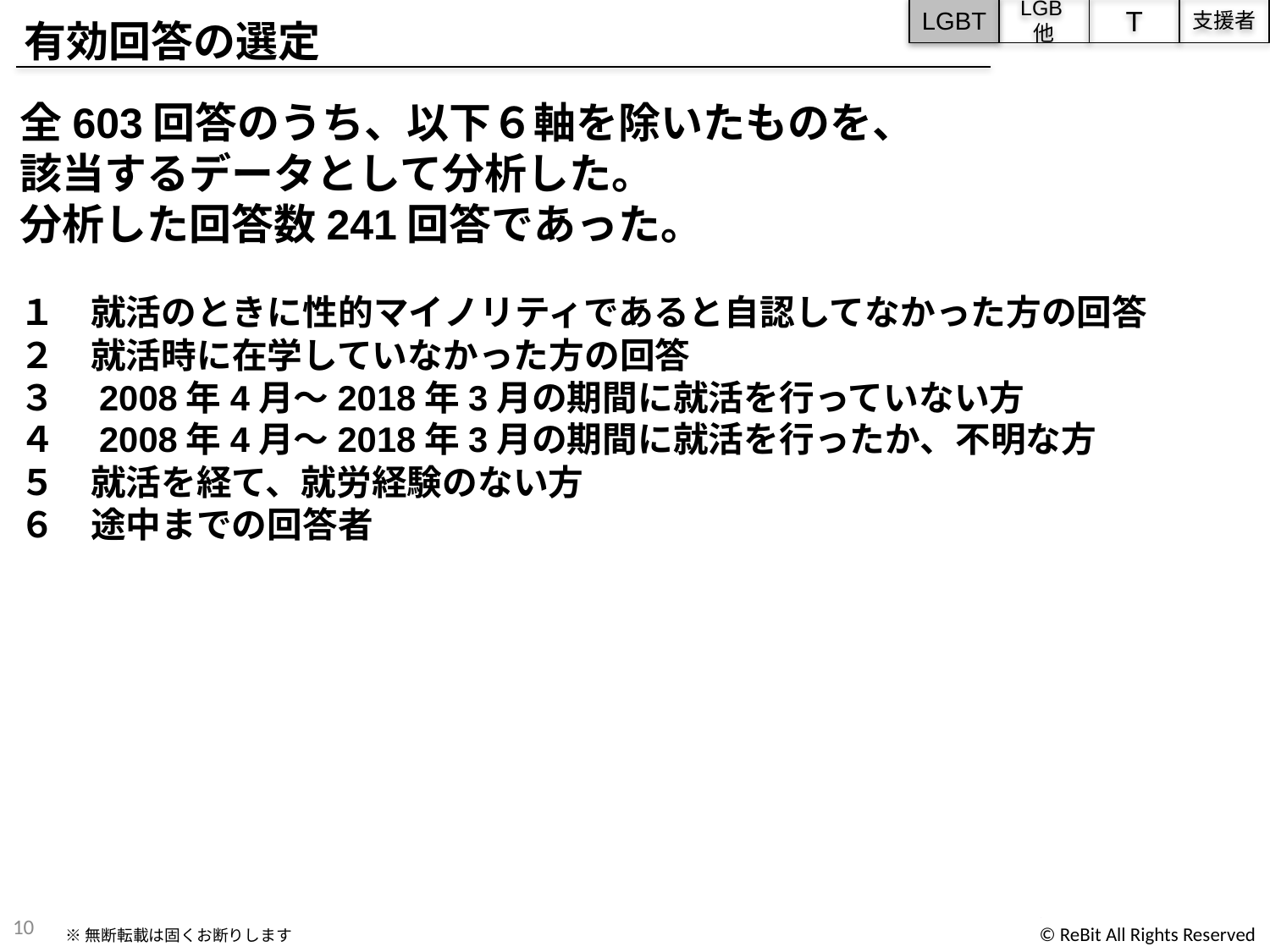

LGBT
LGB他
T
支援者
有効回答の選定
全603回答のうち、以下６軸を除いたものを、
該当するデータとして分析した。
分析した回答数241回答であった。

１　就活のときに性的マイノリティであると自認してなかった方の回答
２　就活時に在学していなかった方の回答
３　2008年4月〜2018年3月の期間に就活を行っていない方
４　2008年4月〜2018年3月の期間に就活を行ったか、不明な方
５　就活を経て、就労経験のない方
６　途中までの回答者
10